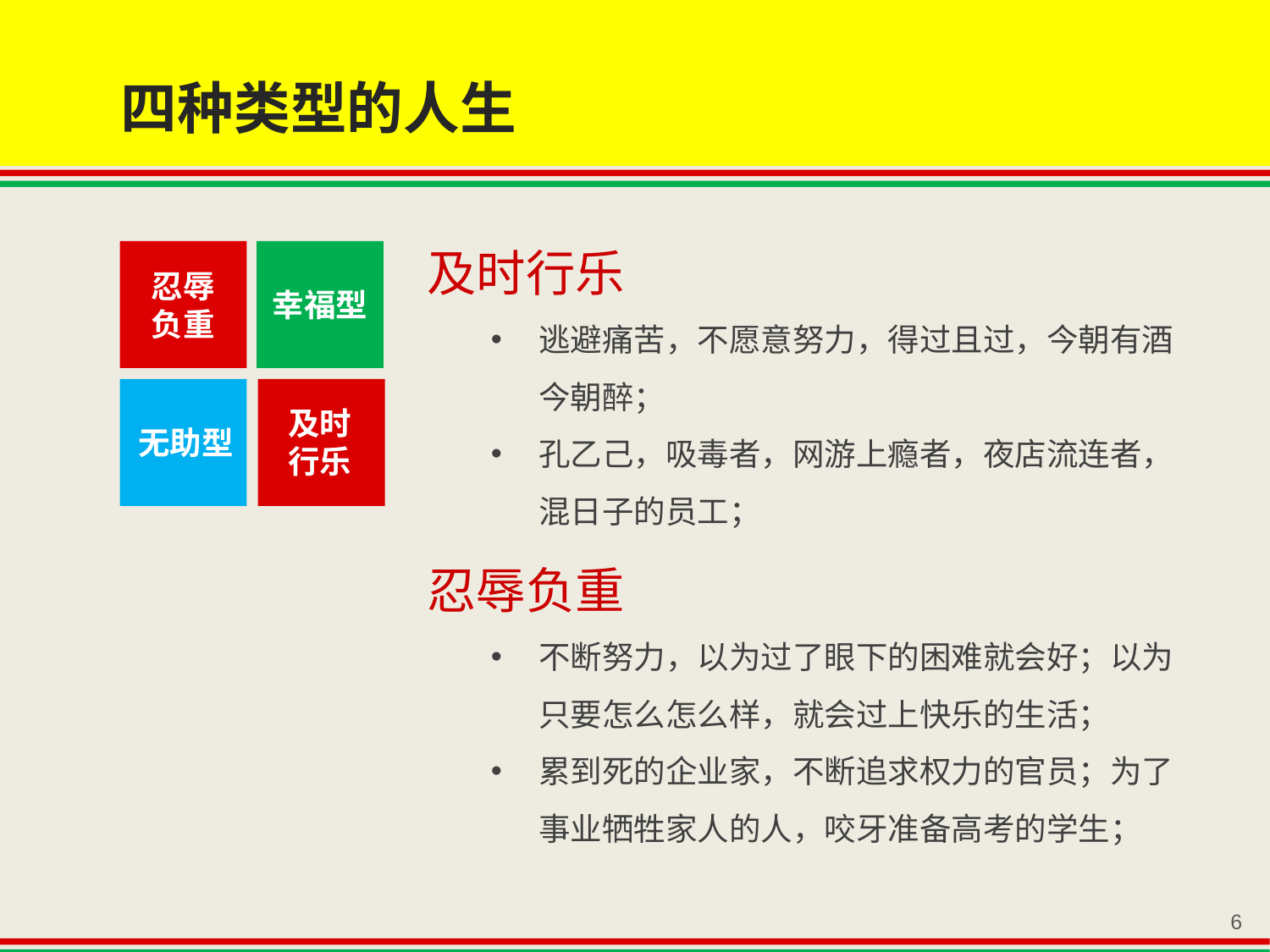

四种类型的人生

及时行乐
逃避痛苦，不愿意努力，得过且过，今朝有酒今朝醉；
孔乙己，吸毒者，网游上瘾者，夜店流连者，混日子的员工；
忍辱负重
不断努力，以为过了眼下的困难就会好；以为只要怎么怎么样，就会过上快乐的生活；
累到死的企业家，不断追求权力的官员；为了事业牺牲家人的人，咬牙准备高考的学生；
忍辱
负重
幸福型

及时
行乐
无助型
6